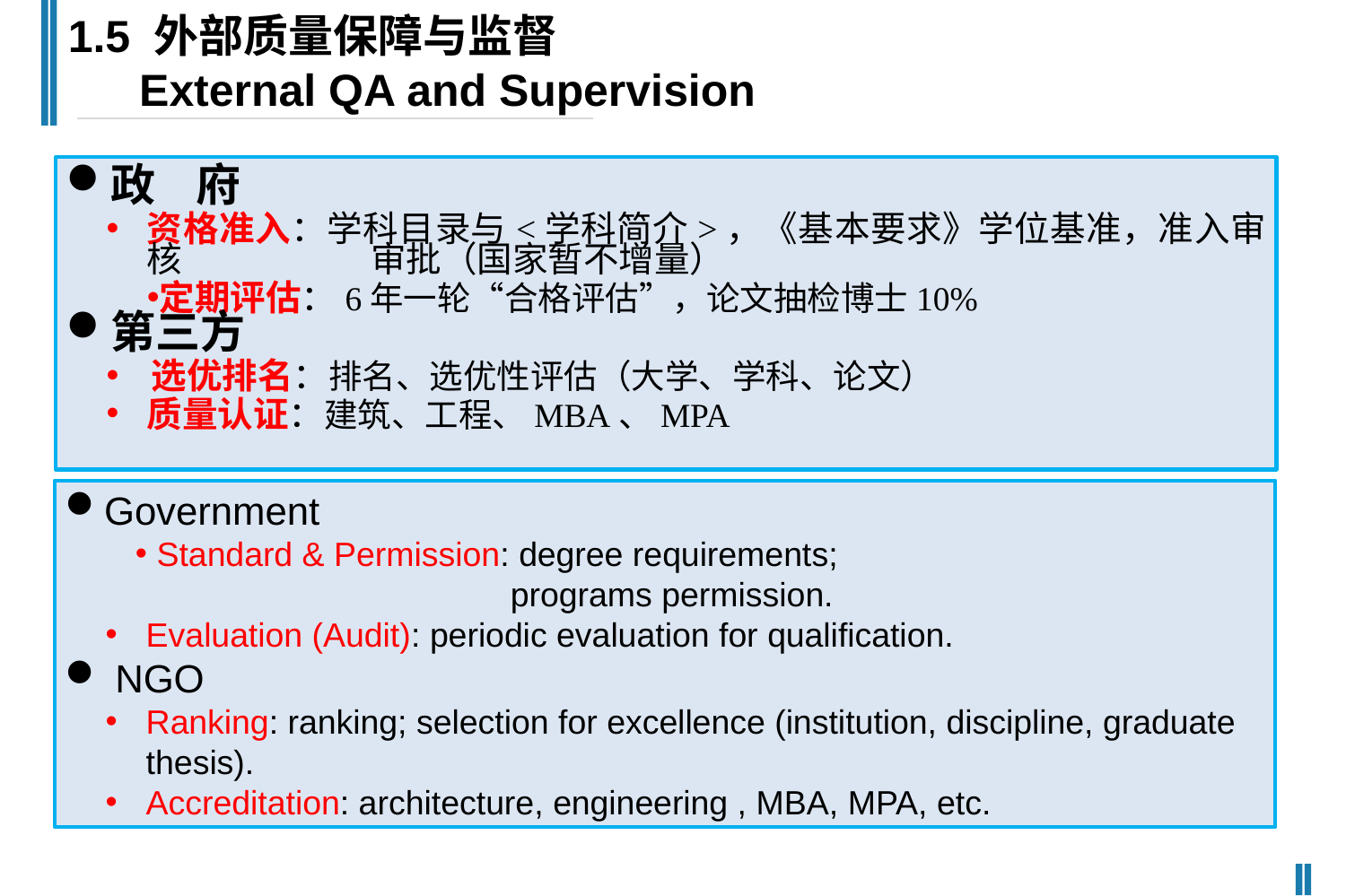

1.5 外部质量保障与监督
      External QA and Supervision

政    府
资格准入：学科目录与<学科简介>，《基本要求》学位基准，准入审核                        审批（国家暂不增量）
定期评估：6年一轮“合格评估”，论文抽检博士10%
第三方
   选优排名：排名、选优性评估（大学、学科、论文）
质量认证：建筑、工程、MBA、MPA

Government
 Standard & Permission: degree requirements;
                                           programs permission.
Evaluation (Audit): periodic evaluation for qualification.
 NGO
Ranking: ranking; selection for excellence (institution, discipline, graduate thesis).
Accreditation: architecture, engineering , MBA, MPA, etc.